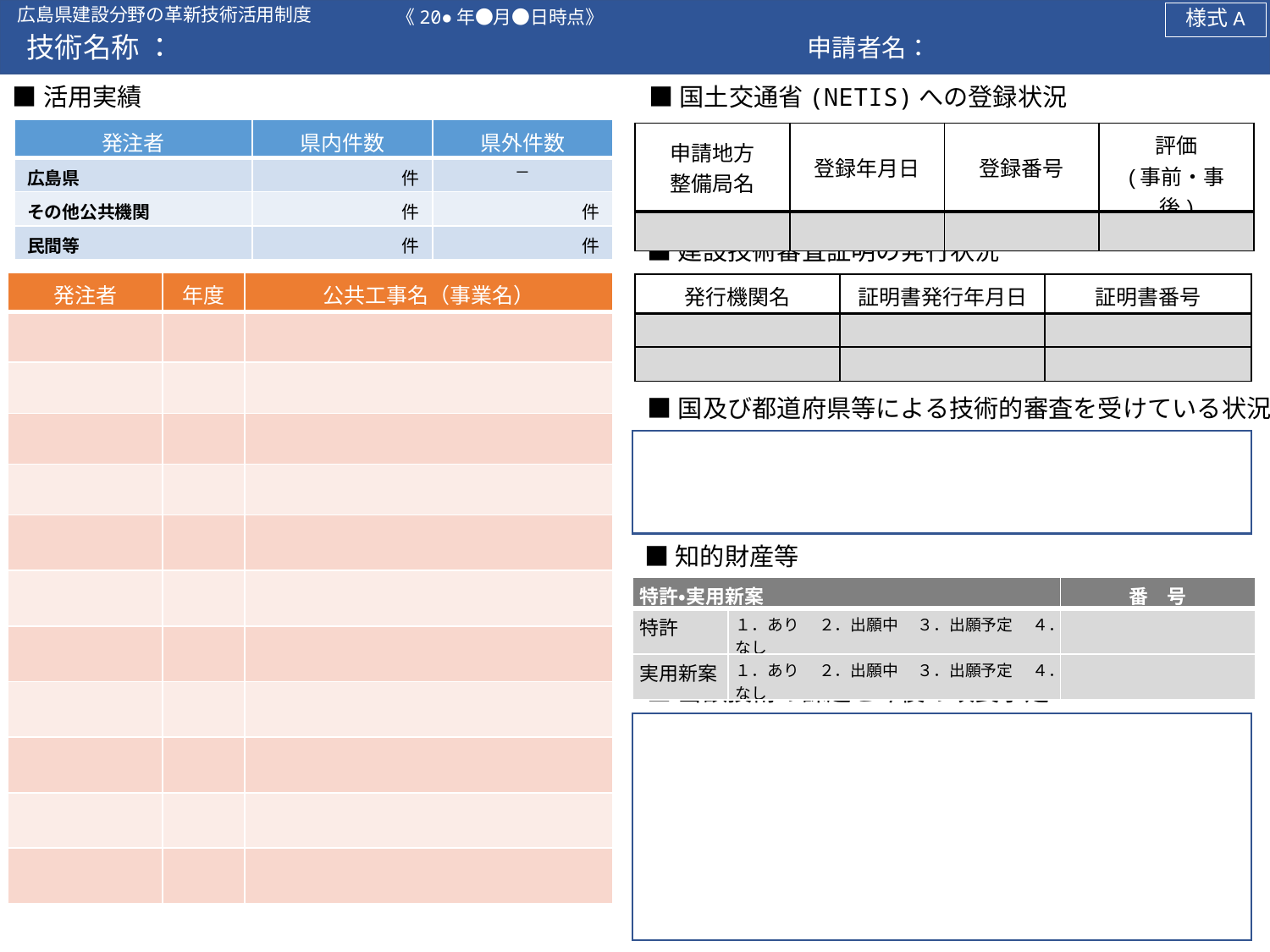

広島県建設分野の革新技術活用制度
《20●年●月●日時点》
様式A
技術名称 ：
申請者名：
■活用実績
■国土交通省(NETIS)への登録状況
| 発注者 | 県内件数 | 県外件数 |
| --- | --- | --- |
| 広島県 | 件 | ― |
| その他公共機関 | 件 | 件 |
| 民間等 | 件 | 件 |
| 申請地方 整備局名 | 登録年月日 | 登録番号 | 評価 (事前・事後) |
| --- | --- | --- | --- |
|  |  |  |  |
■建設技術審査証明の発行状況
| 発注者 | 年度 | 公共工事名（事業名） |
| --- | --- | --- |
|  |  |  |
|  |  |  |
|  |  |  |
|  |  |  |
|  |  |  |
|  |  |  |
|  |  |  |
|  |  |  |
|  |  |  |
|  |  |  |
|  |  |  |
| 発行機関名 | 証明書発行年月日 | 証明書番号 |
| --- | --- | --- |
|  |  |  |
|  |  |  |
■国及び都道府県等による技術的審査を受けている状況

■知的財産等
| 特許・実用新案 |  | 番　号 |
| --- | --- | --- |
| 特許 | １．あり　 ２．出願中 　３．出願予定　 ４．なし |  |
| 実用新案 | １．あり　 ２．出願中 　３．出願予定　 ４．なし |  |
■当該技術の課題と今後の改良予定